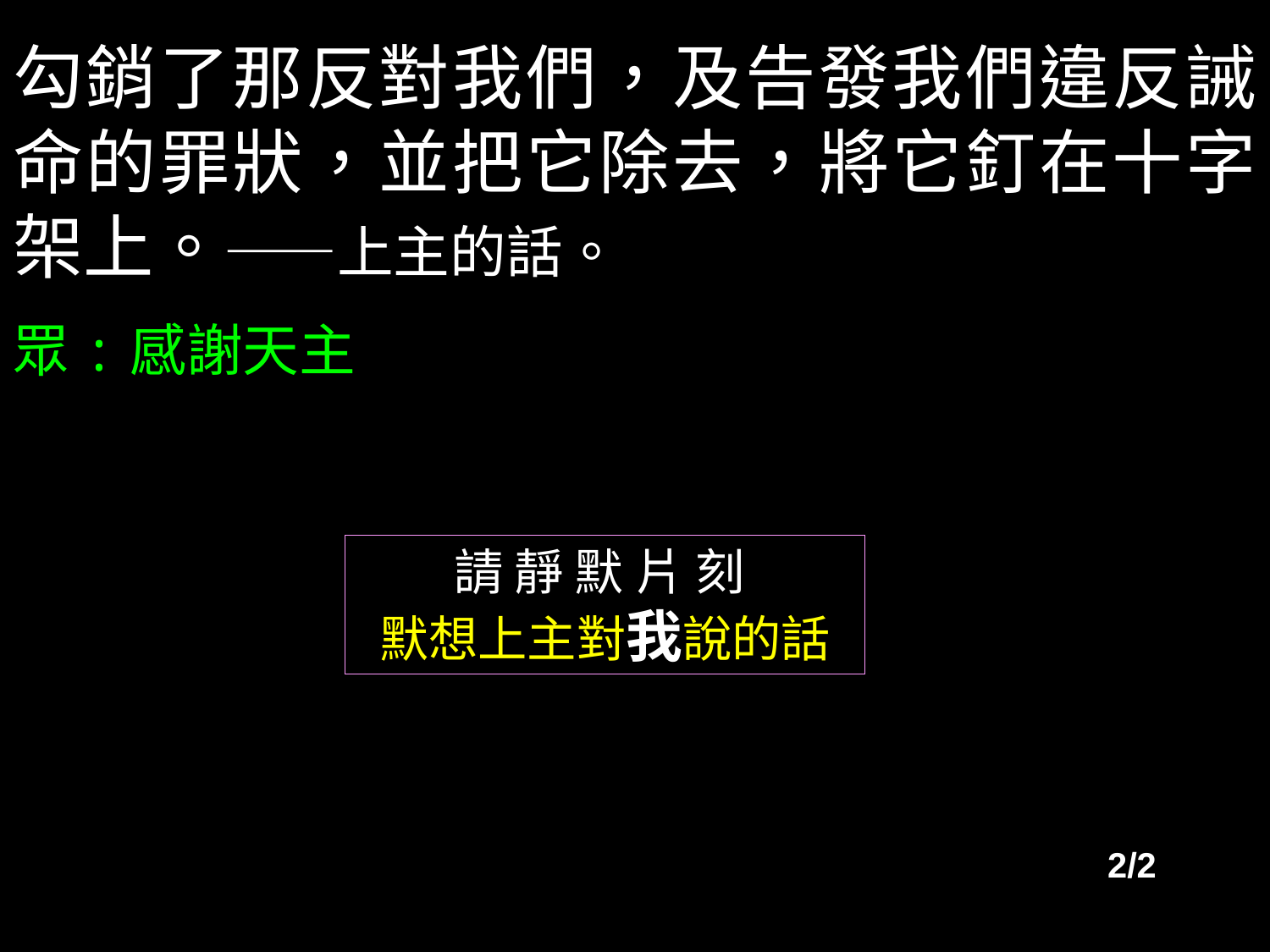

勾銷了那反對我們，及告發我們違反誡命的罪狀，並把它除去，將它釘在十字架上。——上主的話。
眾:感謝天主

請 靜 默 片 刻
默想上主對我說的話
2/2